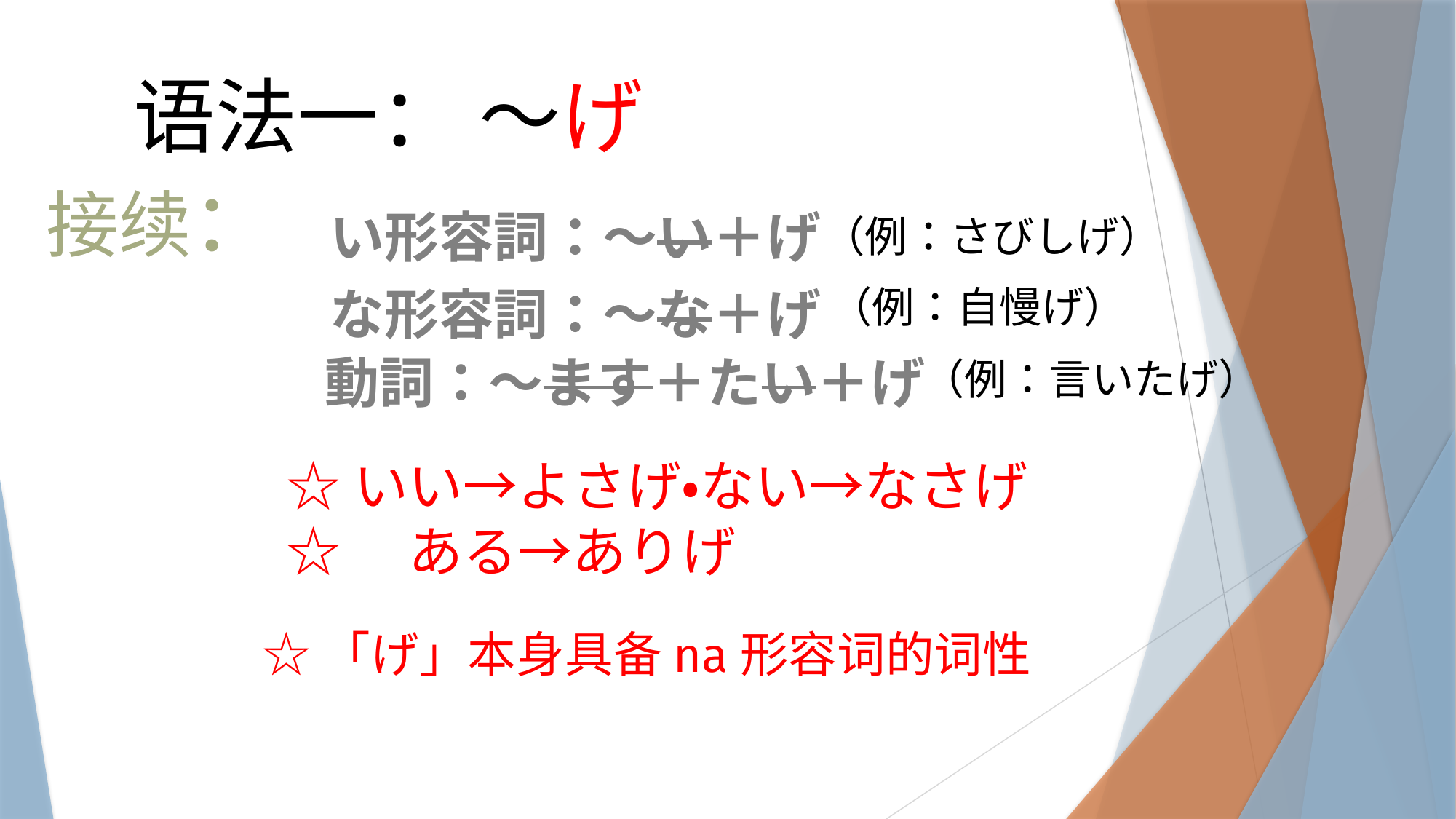

语法一： ～げ
接续：
い形容詞：～い＋げ
（例：さびしげ）
な形容詞：～な＋げ
（例：自慢げ）
動詞：～ます＋たい＋げ
（例：言いたげ）
☆いい→よさげ・ない→なさげ
☆　ある→ありげ
☆「げ」本身具备na形容词的词性